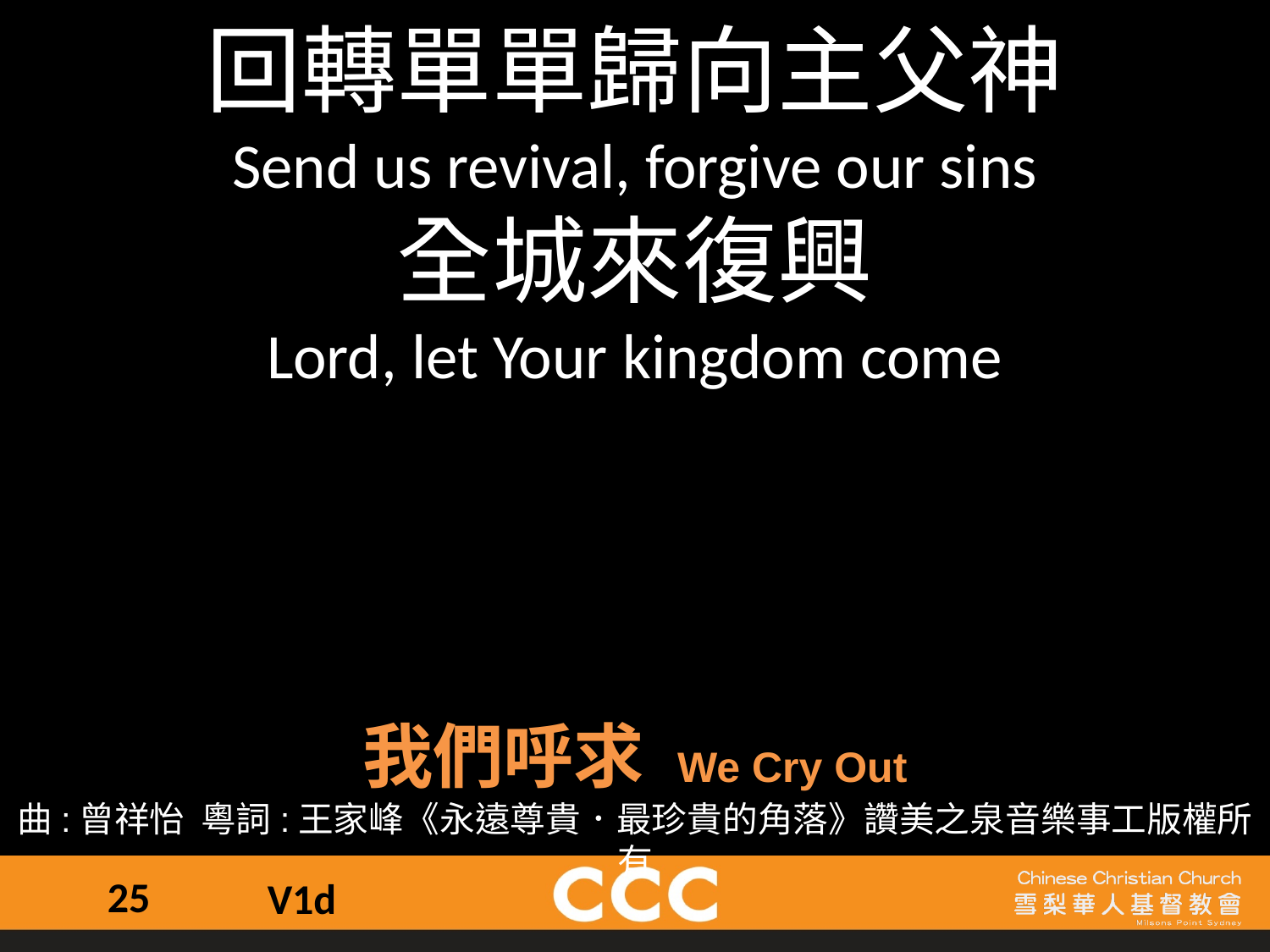

回轉單單歸向主父神
Send us revival, forgive our sins
全城來復興
Lord, let Your kingdom come
我們呼求 We Cry Out
曲:曾祥怡  粵詞:王家峰《永遠尊貴．最珍貴的角落》讚美之泉音樂事工版權所有
25
V1d